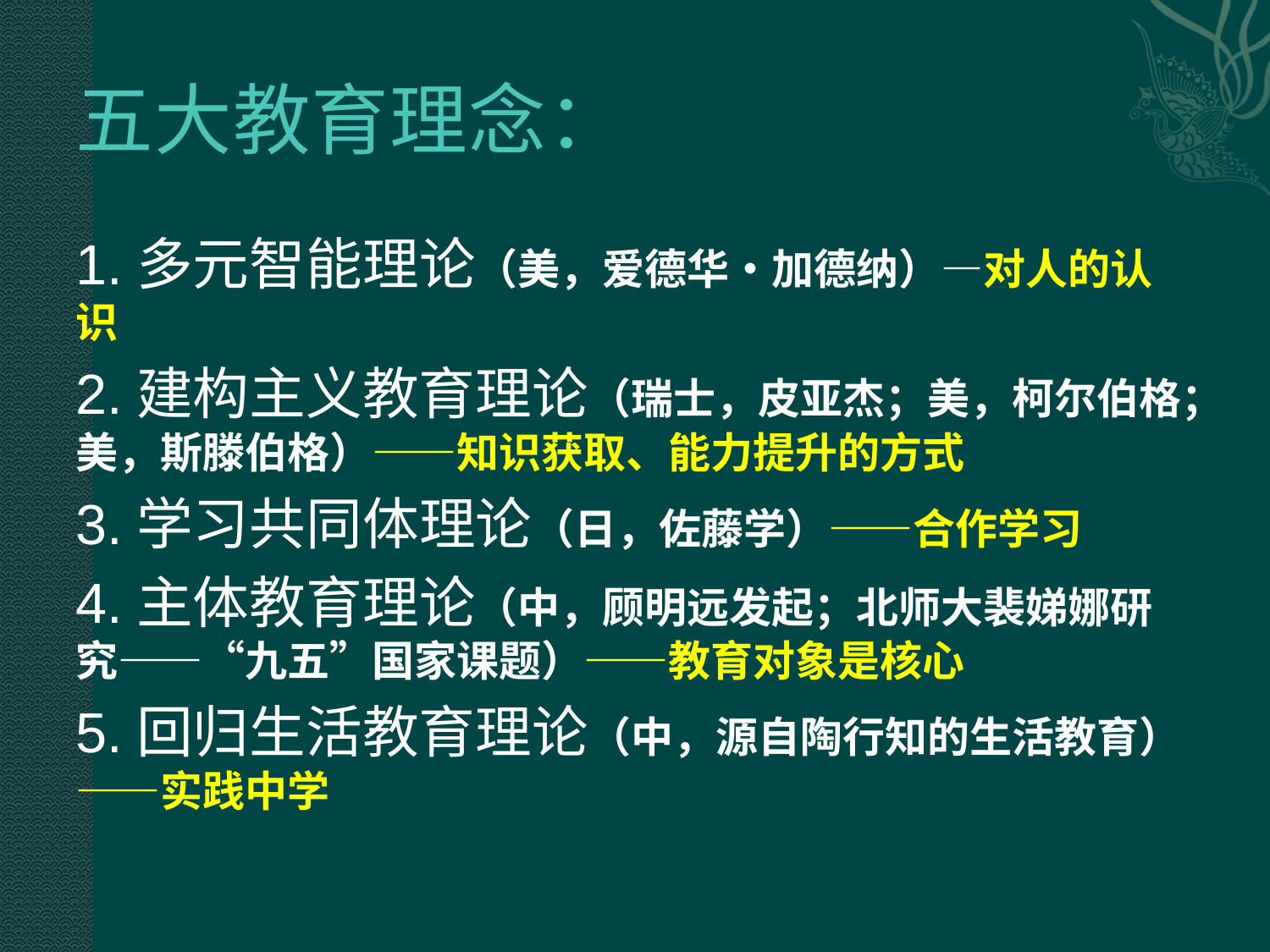

# 五大教育理念：
1.多元智能理论（美，爱德华•加德纳）—对人的认识
2.建构主义教育理论（瑞士，皮亚杰；美，柯尔伯格；美，斯滕伯格）——知识获取、能力提升的方式
3.学习共同体理论（日，佐藤学）——合作学习
4.主体教育理论（中，顾明远发起；北师大裴娣娜研究——“九五”国家课题）——教育对象是核心
5.回归生活教育理论（中，源自陶行知的生活教育）——实践中学